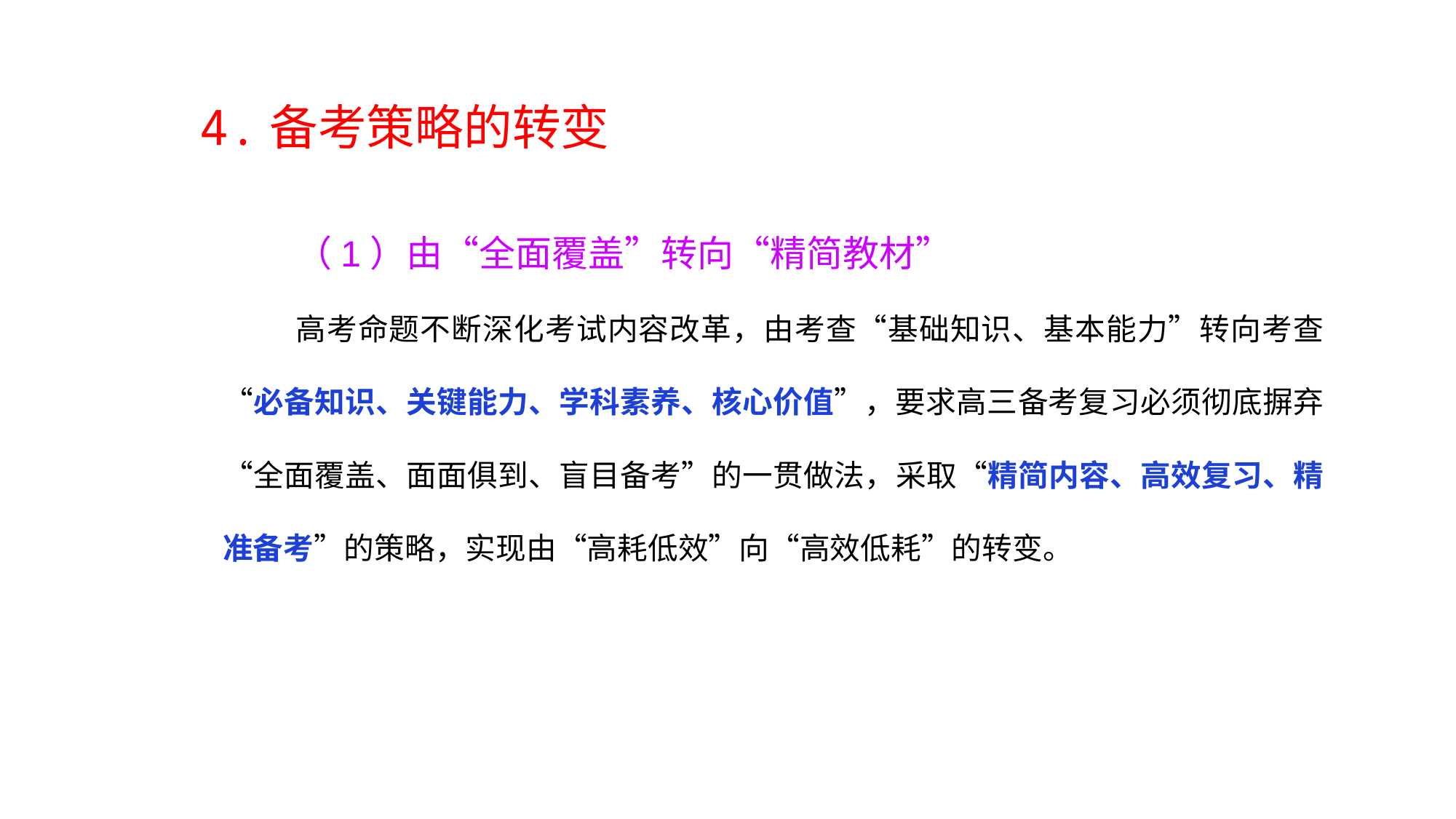

4.备考策略的转变
（1）由“全面覆盖”转向“精简教材”
高考命题不断深化考试内容改革，由考查“基础知识、基本能力”转向考查“必备知识、关键能力、学科素养、核心价值”，要求高三备考复习必须彻底摒弃“全面覆盖、面面俱到、盲目备考”的一贯做法，采取“精简内容、高效复习、精准备考”的策略，实现由“高耗低效”向“高效低耗”的转变。